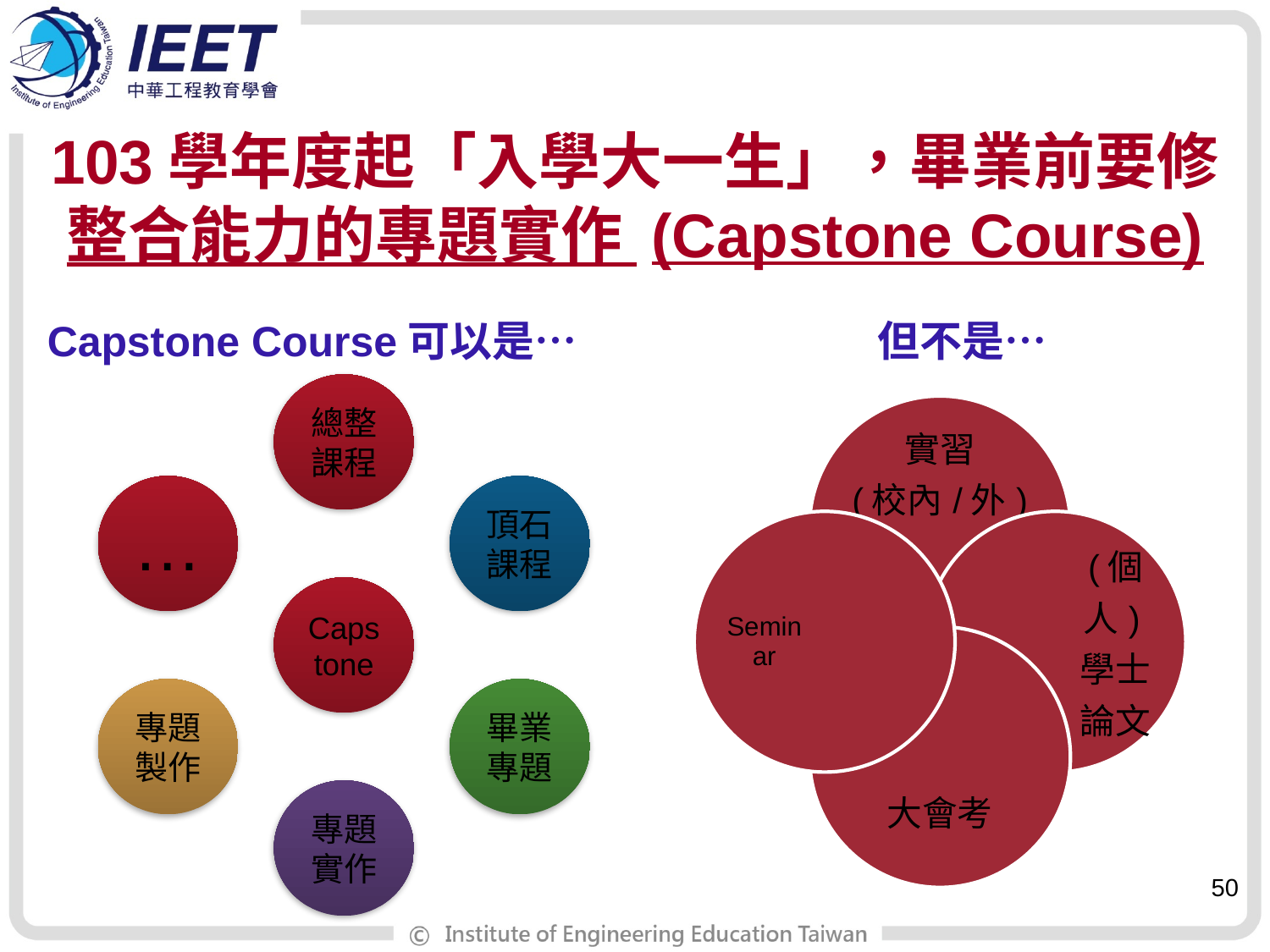

# 103學年度起「入學大一生」，畢業前要修 整合能力的專題實作 (Capstone Course)
Capstone Course可以是…
但不是…
Capstone
總整
課程
頂石
課程
畢業
專題
專題
實作
專題
製作
…
實習
(校內/外)
(個人)學士論文
大會考
Seminar
50